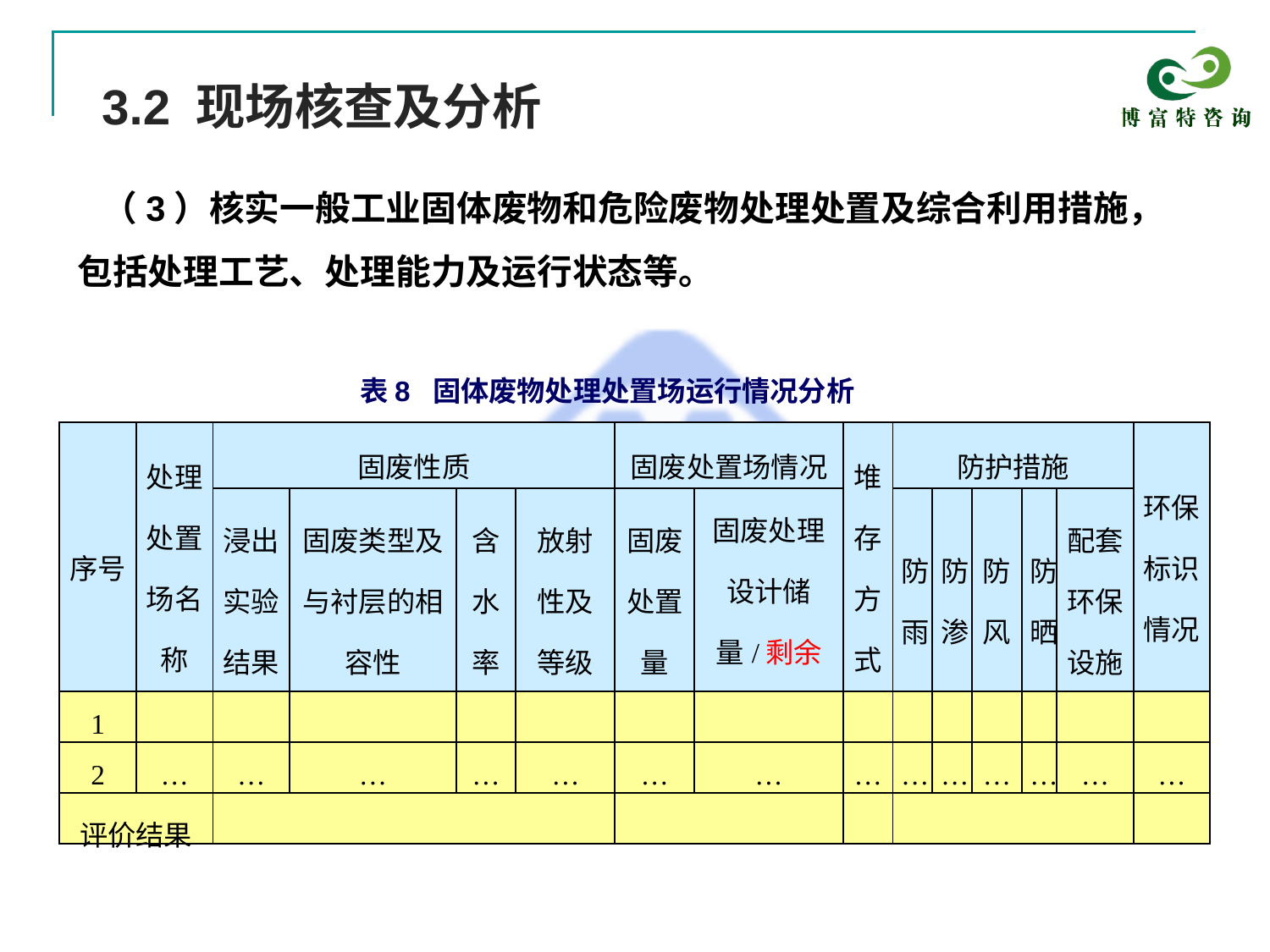

3.2 现场核查及分析
  （3）核实一般工业固体废物和危险废物处理处置及综合利用措施，包括处理工艺、处理能力及运行状态等。
表8  固体废物处理处置场运行情况分析
| 序号 | 处理处置场名称 | 固废性质 |  |  |  | 固废处置场情况 |  | 堆存方式 | 防护措施 |  |  |  |  | 环保标识情况 |
| --- | --- | --- | --- | --- | --- | --- | --- | --- | --- | --- | --- | --- | --- | --- |
|  |  | 浸出实验结果 | 固废类型及与衬层的相容性 | 含水率 | 放射性及等级 | 固废处置量 | 固废处理设计储量/剩余储量 |  | 防雨 | 防渗 | 防风 | 防晒 | 配套环保设施 |  |
| 1 |  |  |  |  |  |  |  |  |  |  |  |  |  |  |
| 2 | … | … | … | … | … | … | … | … | … | … | … | … | … | … |
| 评价结果 |  |  |  |  |  |  |  |  |  |  |  |  |  |  |